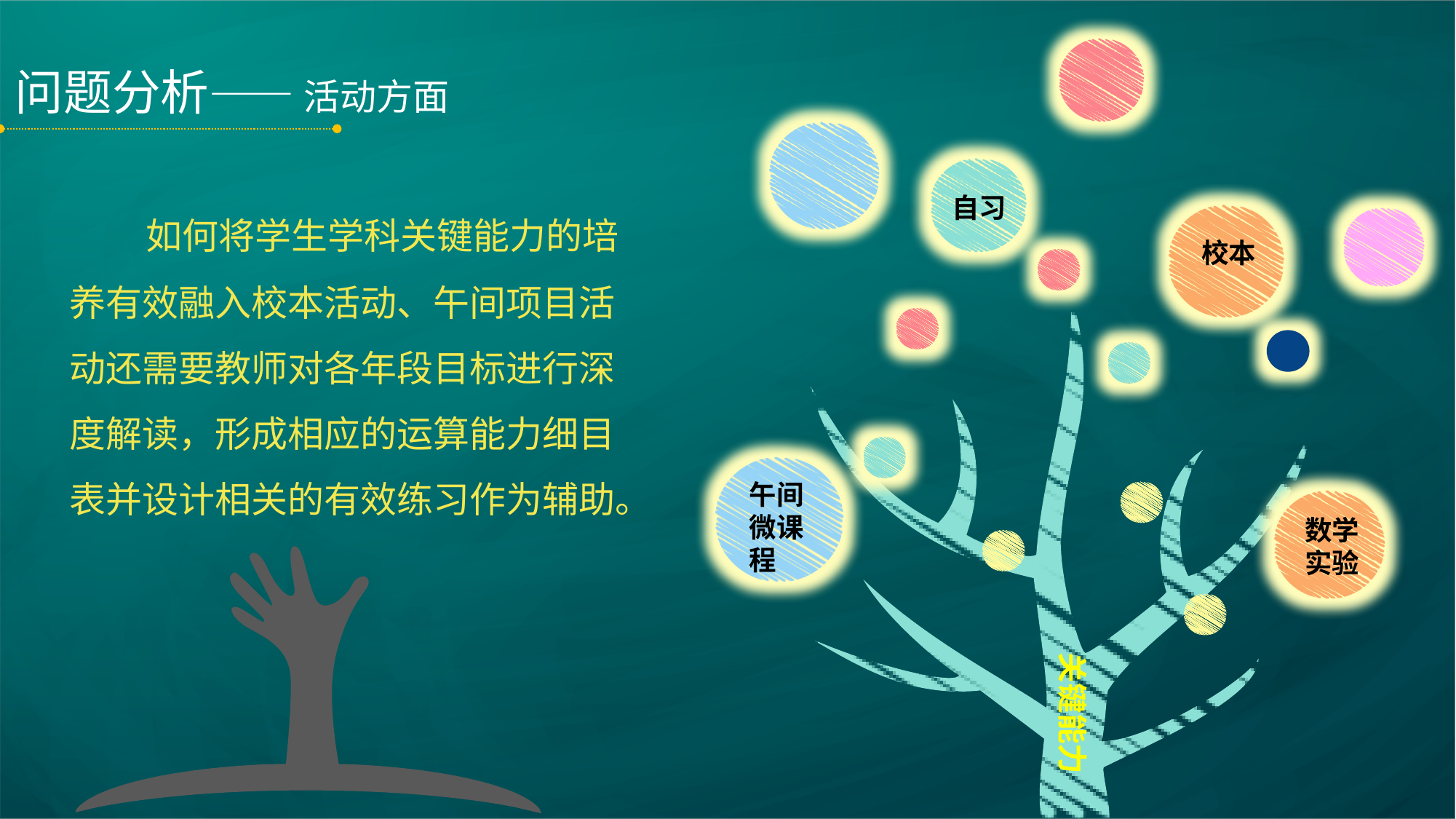

问题分析—— 活动方面
       如何将学生学科关键能力的培养有效融入校本活动、午间项目活动还需要教师对各年段目标进行深度解读，形成相应的运算能力细目表并设计相关的有效练习作为辅助。
自习
校本
午间微课程
数学实验

关键能力